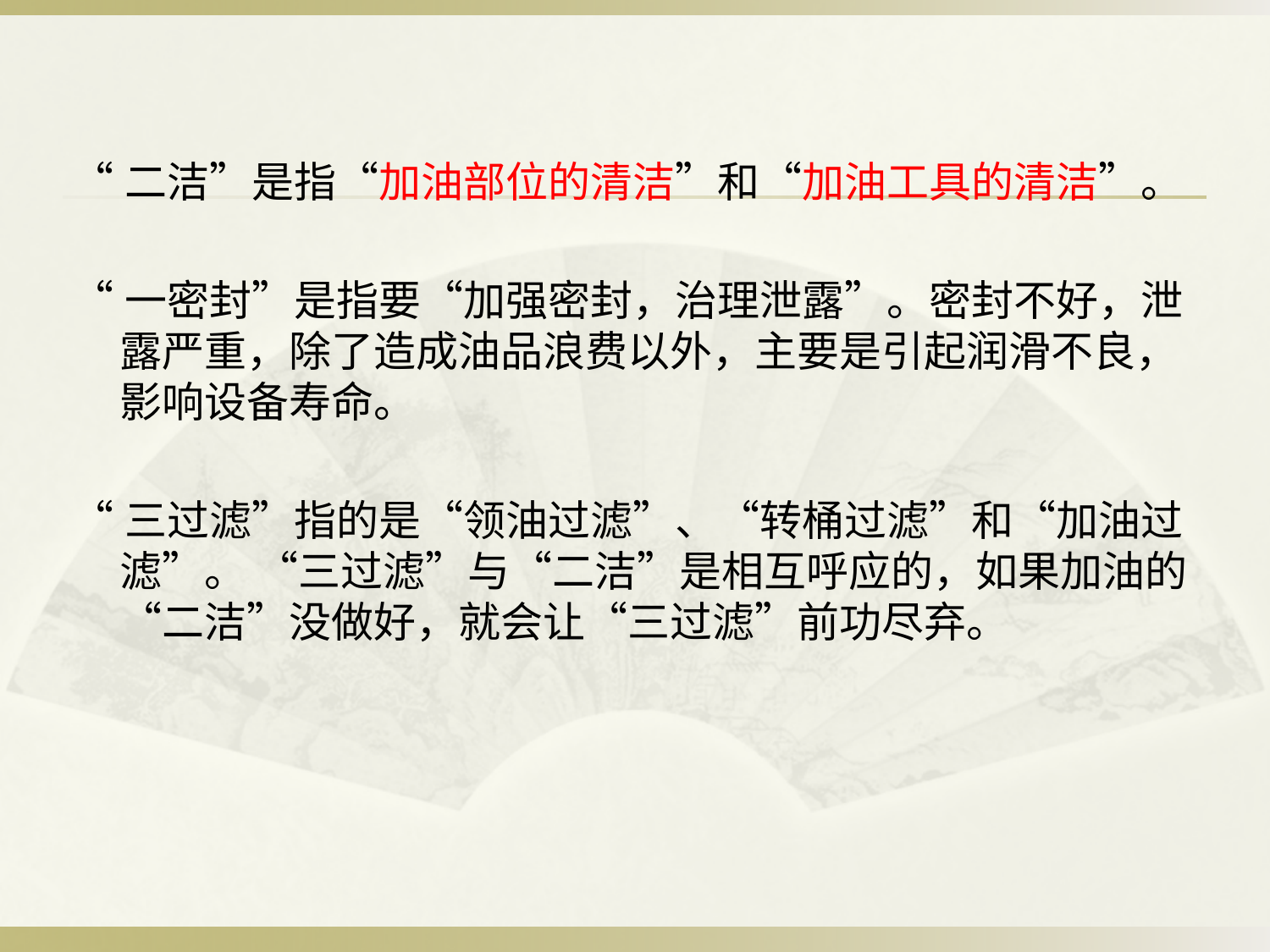

“二洁”是指“加油部位的清洁”和“加油工具的清洁”。

“一密封”是指要“加强密封，治理泄露”。密封不好，泄露严重，除了造成油品浪费以外，主要是引起润滑不良，影响设备寿命。

“三过滤”指的是“领油过滤”、“转桶过滤”和“加油过滤”。 “三过滤”与“二洁”是相互呼应的，如果加油的“二洁”没做好，就会让“三过滤”前功尽弃。